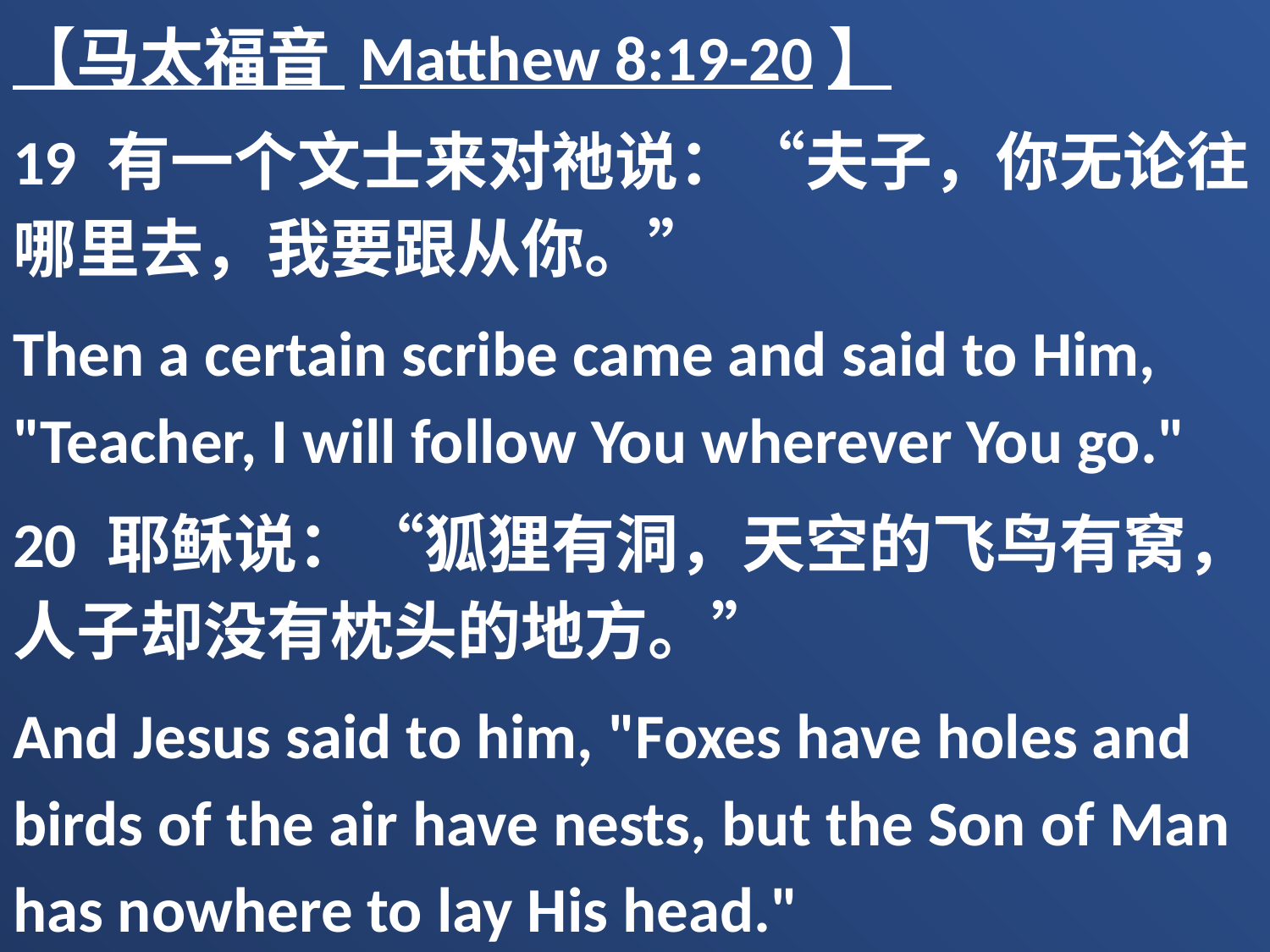

【马太福音 Matthew 8:19-20】
19 有一个文士来对祂说：“夫子，你无论往哪里去，我要跟从你。”
Then a certain scribe came and said to Him, "Teacher, I will follow You wherever You go."
20 耶稣说：“狐狸有洞，天空的飞鸟有窝，人子却没有枕头的地方。”
And Jesus said to him, "Foxes have holes and birds of the air have nests, but the Son of Man has nowhere to lay His head."